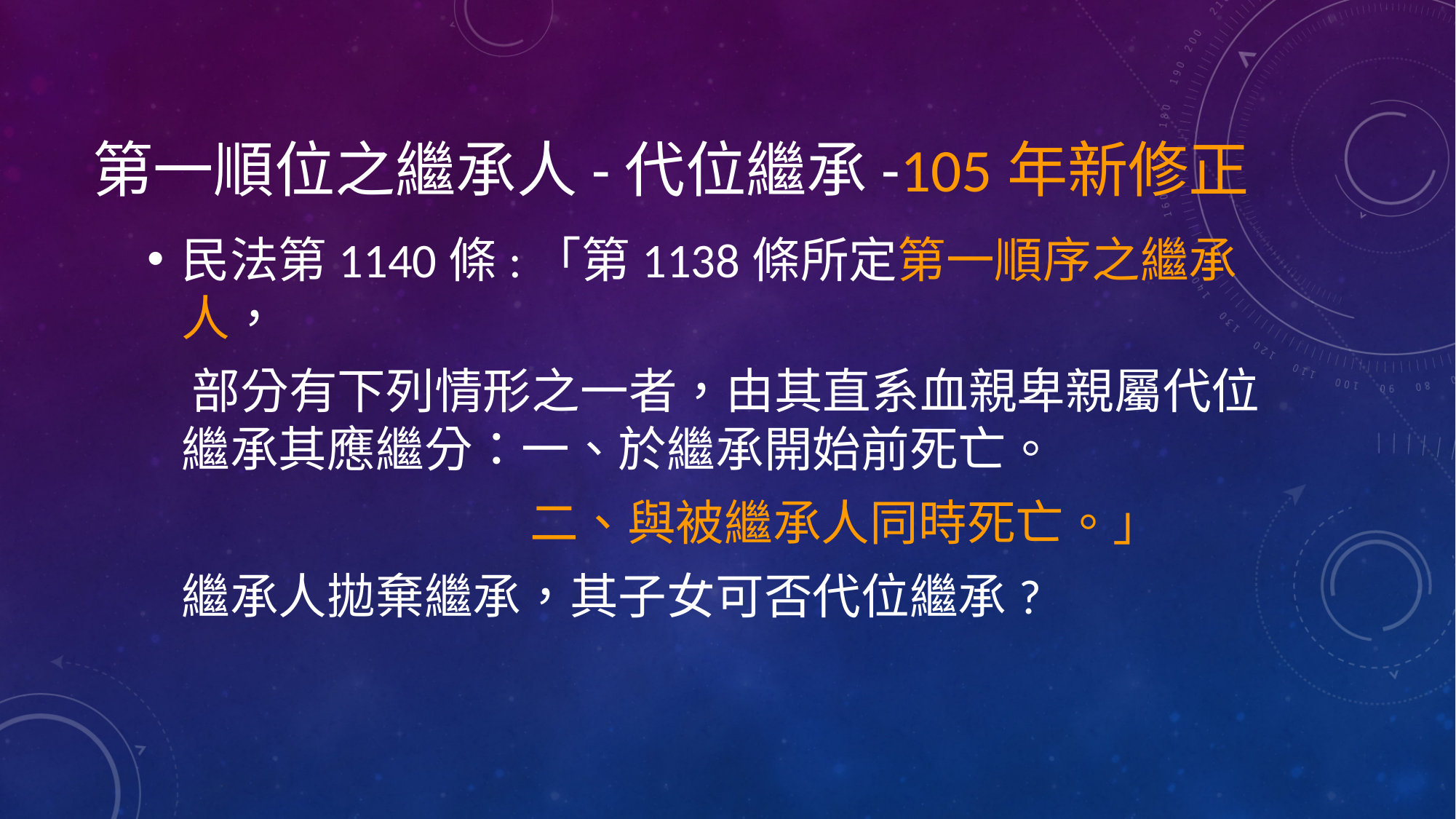

# 第一順位之繼承人-代位繼承-105年新修正
民法第1140條:「第1138條所定第一順序之繼承人，
   部分有下列情形之一者，由其直系血親卑親屬代位繼承其應繼分：一、於繼承開始前死亡。
                                  二、與被繼承人同時死亡。」
	繼承人拋棄繼承，其子女可否代位繼承?